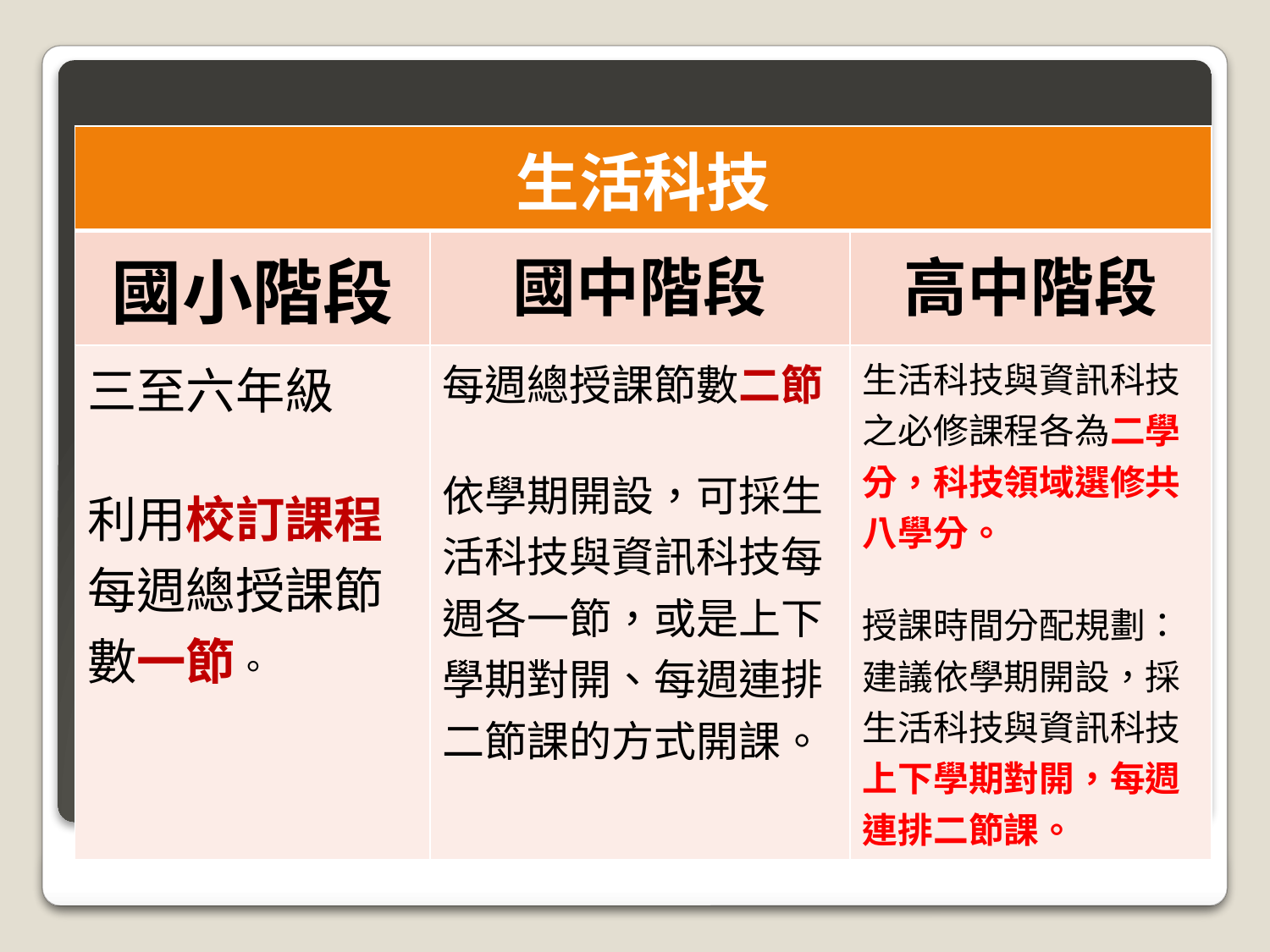

| 生活科技 |  |  |
| --- | --- | --- |
| 國小階段 | 國中階段 | 高中階段 |
| 三至六年級 利用校訂課程 每週總授課節數一節。 | 每週總授課節數二節 依學期開設，可採生活科技與資訊科技每週各一節，或是上下學期對開、每週連排二節課的方式開課。 | 生活科技與資訊科技之必修課程各為二學分，科技領域選修共八學分。 授課時間分配規劃：建議依學期開設，採生活科技與資訊科技上下學期對開，每週連排二節課。 |
# 科技領域時間分配與組合